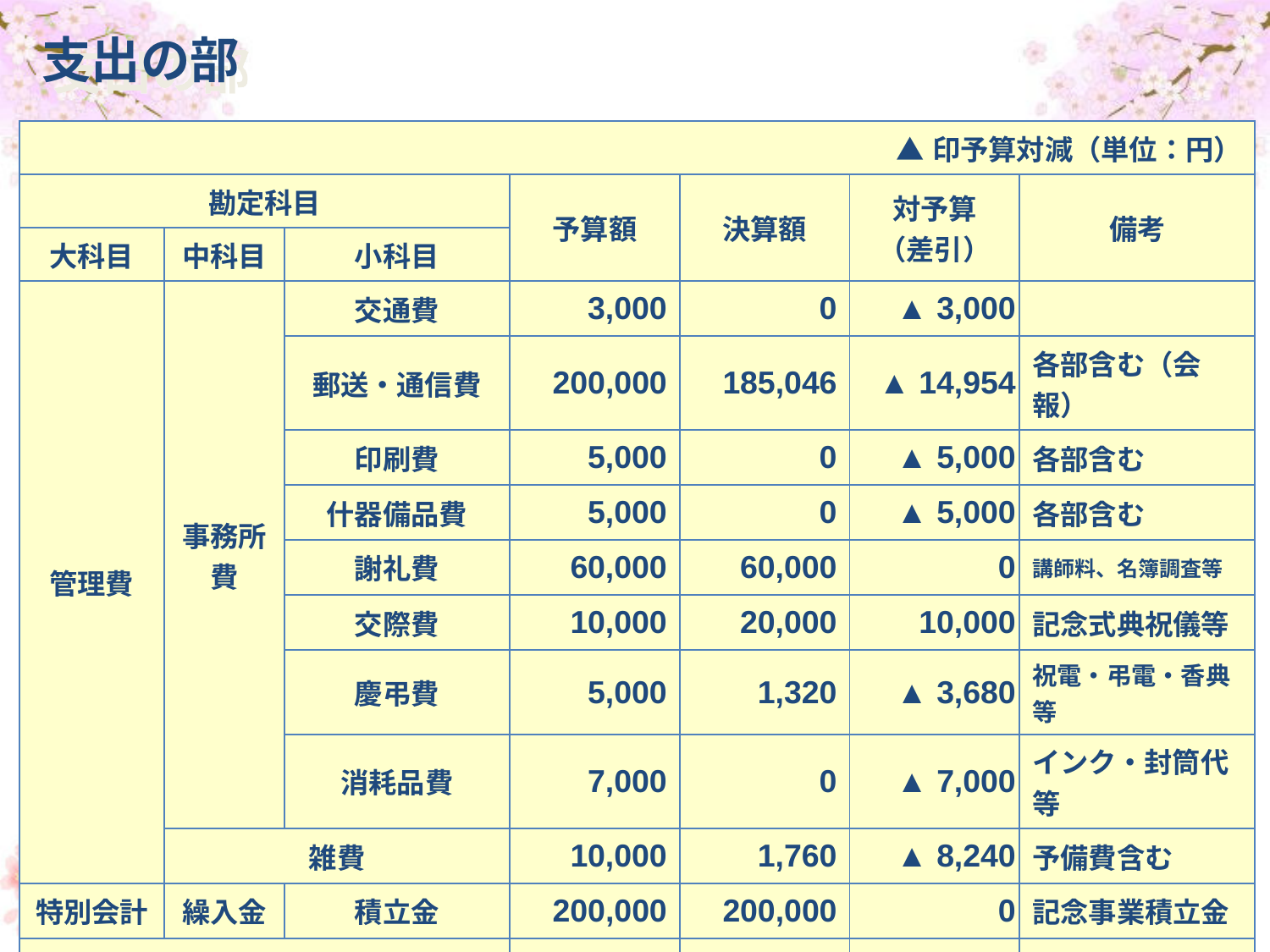

支出の部
| ▲印予算対減（単位：円） |  |  |  |  |  |  |
| --- | --- | --- | --- | --- | --- | --- |
| 勘定科目 |  |  | 予算額 | 決算額 | 対予算 （差引） | 備考 |
| 大科目 | 中科目 | 小科目 |  |  |  |  |
| 管理費 | 事務所費 | 交通費 | 3,000 | 0 | ▲ 3,000 |  |
|  |  | 郵送・通信費 | 200,000 | 185,046 | ▲ 14,954 | 各部含む（会報） |
|  |  | 印刷費 | 5,000 | 0 | ▲ 5,000 | 各部含む |
|  |  | 什器備品費 | 5,000 | 0 | ▲ 5,000 | 各部含む |
|  |  | 謝礼費 | 60,000 | 60,000 | 0 | 講師料、名簿調査等 |
|  |  | 交際費 | 10,000 | 20,000 | 10,000 | 記念式典祝儀等 |
|  |  | 慶弔費 | 5,000 | 1,320 | ▲ 3,680 | 祝電・弔電・香典等 |
|  |  | 消耗品費 | 7,000 | 0 | ▲ 7,000 | インク・封筒代等 |
|  | 雑費 |  | 10,000 | 1,760 | ▲ 8,240 | 予備費含む |
| 特別会計 | 繰入金 | 積立金 | 200,000 | 200,000 | 0 | 記念事業積立金 |
| 当期支出合計 |  |  | 1,240,000 | 1,145,442 | ▲ 94,558 |  |